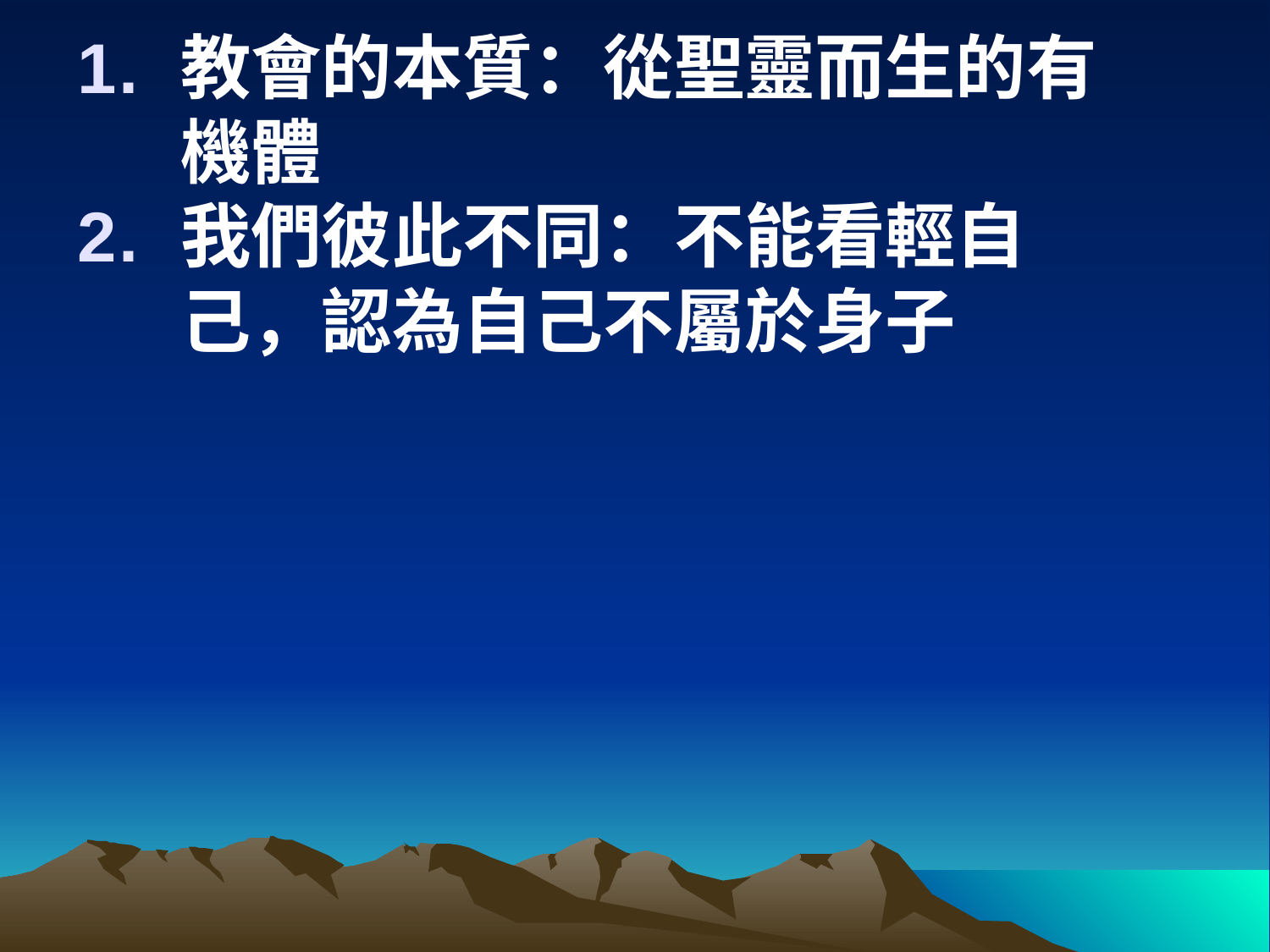

教會的本質：從聖靈而生的有機體
我們彼此不同：不能看輕自己，認為自己不屬於身子